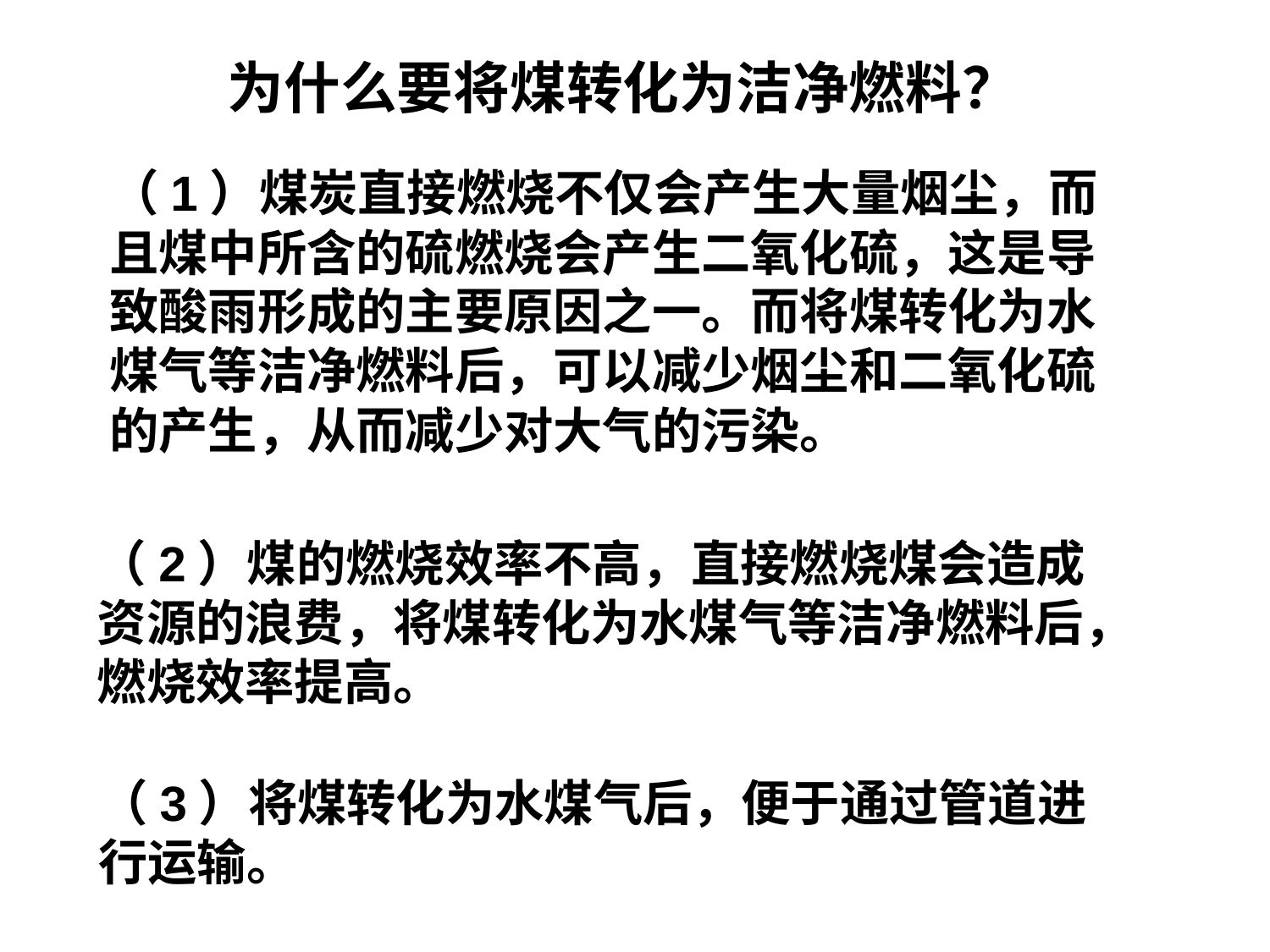

为什么要将煤转化为洁净燃料？
（1）煤炭直接燃烧不仅会产生大量烟尘，而且煤中所含的硫燃烧会产生二氧化硫，这是导致酸雨形成的主要原因之一。而将煤转化为水煤气等洁净燃料后，可以减少烟尘和二氧化硫的产生，从而减少对大气的污染。
（2）煤的燃烧效率不高，直接燃烧煤会造成资源的浪费，将煤转化为水煤气等洁净燃料后，燃烧效率提高。
（3）将煤转化为水煤气后，便于通过管道进行运输。